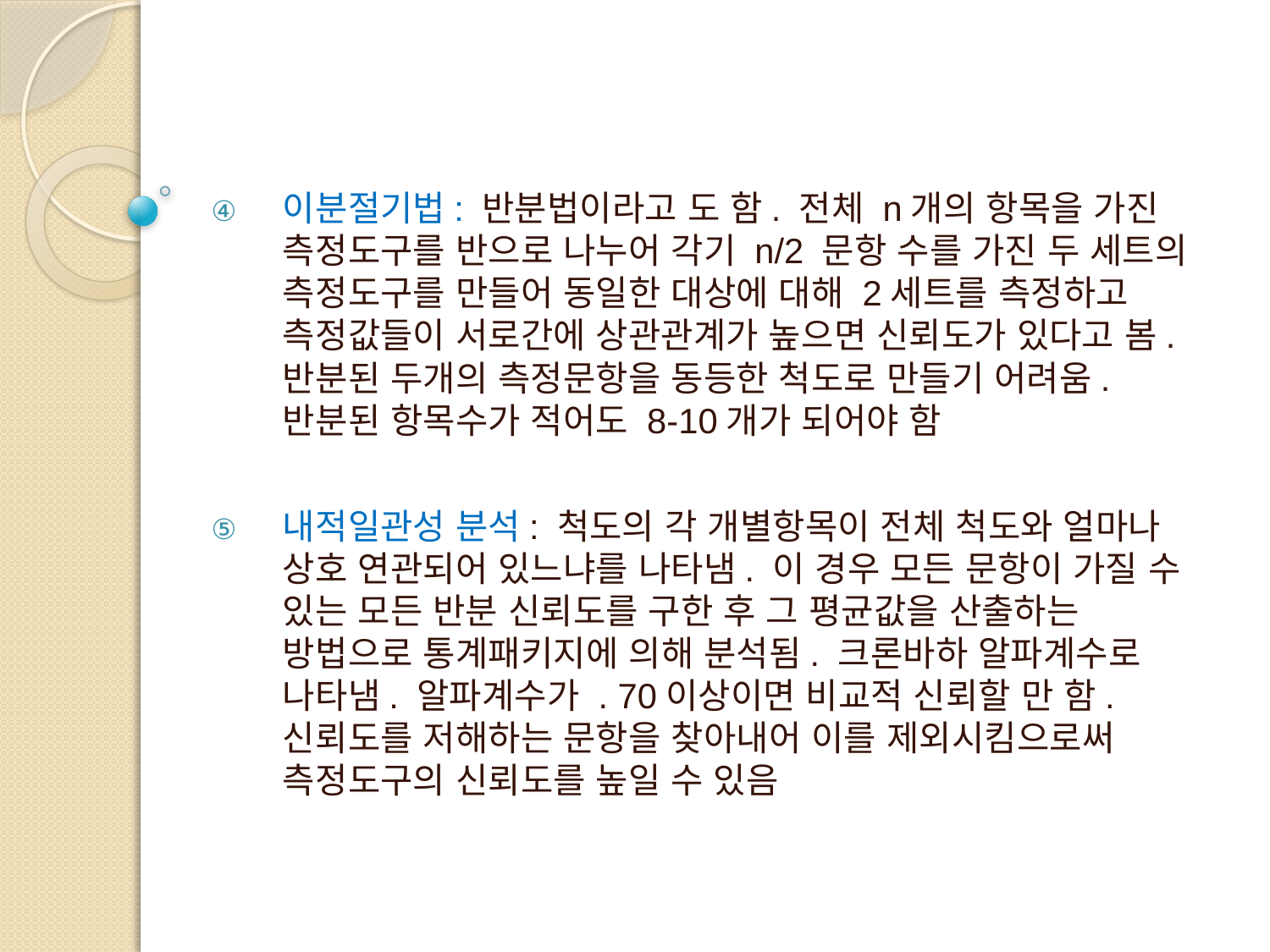

이분절기법: 반분법이라고 도 함. 전체 n개의 항목을 가진 측정도구를 반으로 나누어 각기 n/2 문항 수를 가진 두 세트의 측정도구를 만들어 동일한 대상에 대해 2세트를 측정하고 측정값들이 서로간에 상관관계가 높으면 신뢰도가 있다고 봄. 반분된 두개의 측정문항을 동등한 척도로 만들기 어려움. 반분된 항목수가 적어도 8-10개가 되어야 함

내적일관성 분석: 척도의 각 개별항목이 전체 척도와 얼마나 상호 연관되어 있느냐를 나타냄. 이 경우 모든 문항이 가질 수 있는 모든 반분 신뢰도를 구한 후 그 평균값을 산출하는 방법으로 통계패키지에 의해 분석됨. 크론바하 알파계수로 나타냄. 알파계수가 . 70이상이면 비교적 신뢰할 만 함. 신뢰도를 저해하는 문항을 찾아내어 이를 제외시킴으로써 측정도구의 신뢰도를 높일 수 있음